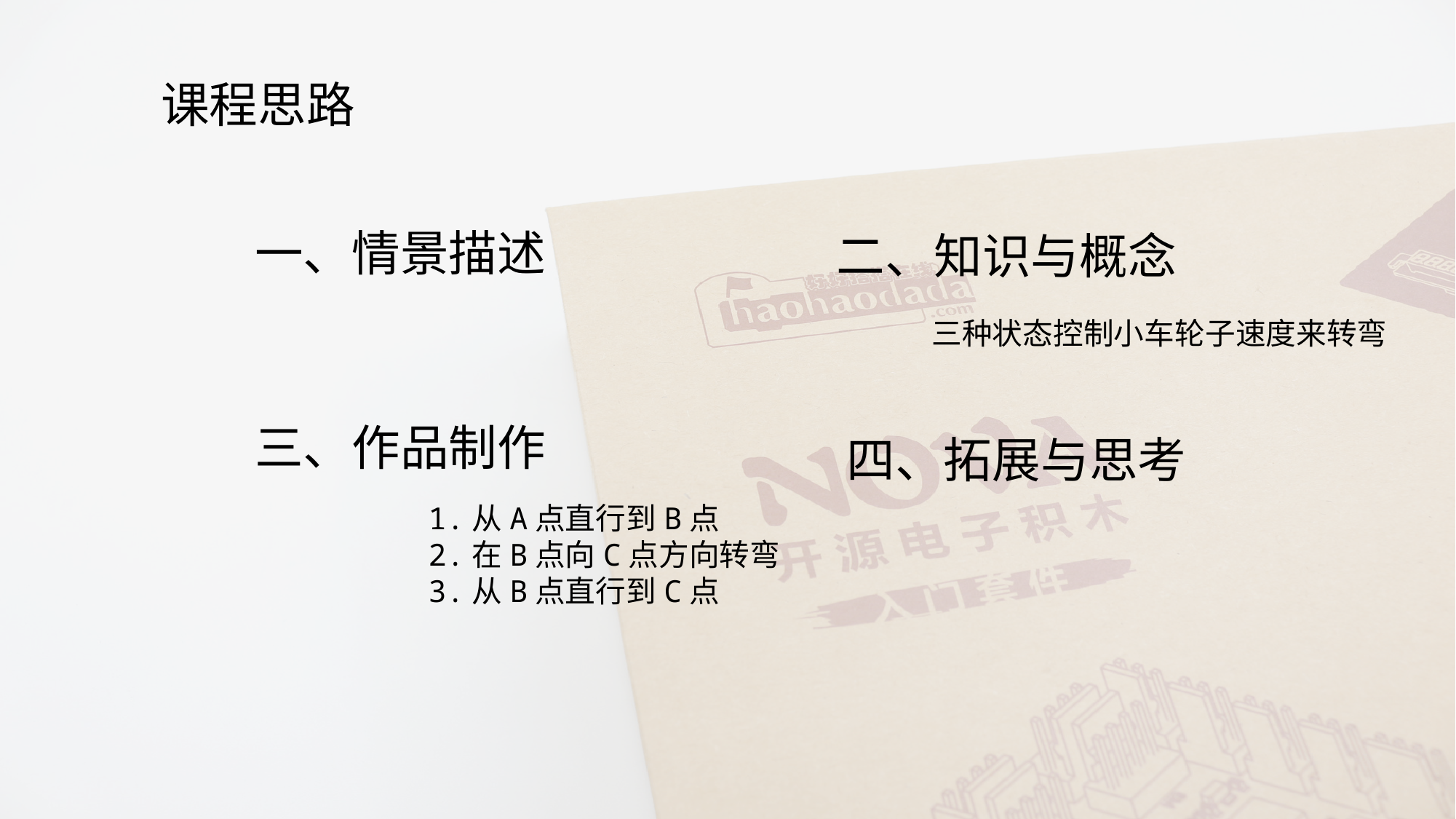

课程思路
一、情景描述
二、知识与概念
三种状态控制小车轮子速度来转弯
三、作品制作
四、拓展与思考
1.从A点直行到B点
2.在B点向C点方向转弯
3.从B点直行到C点